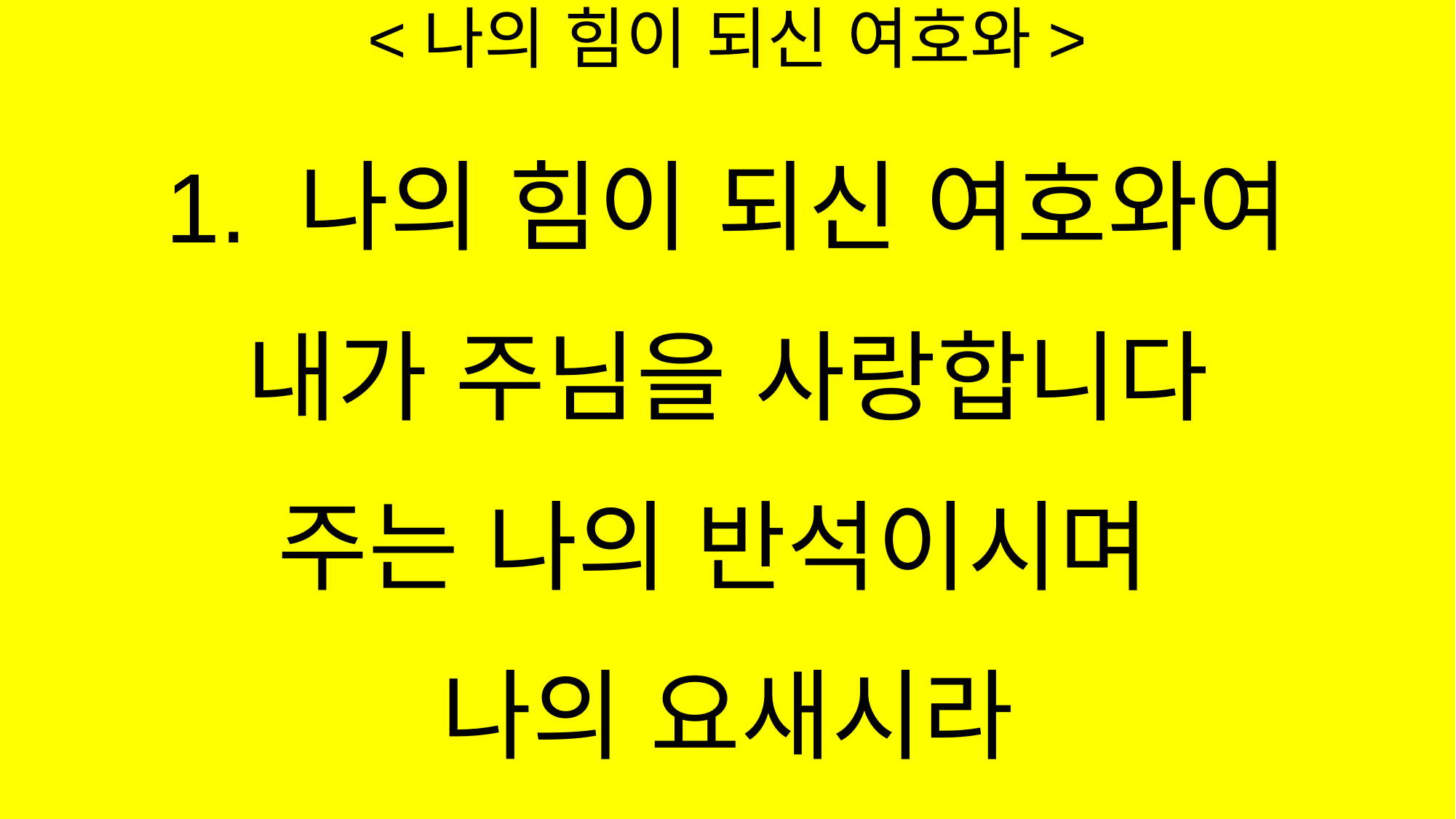

# <나의 힘이 되신 여호와>
1. 나의 힘이 되신 여호와여

내가 주님을 사랑합니다

주는 나의 반석이시며

나의 요새시라